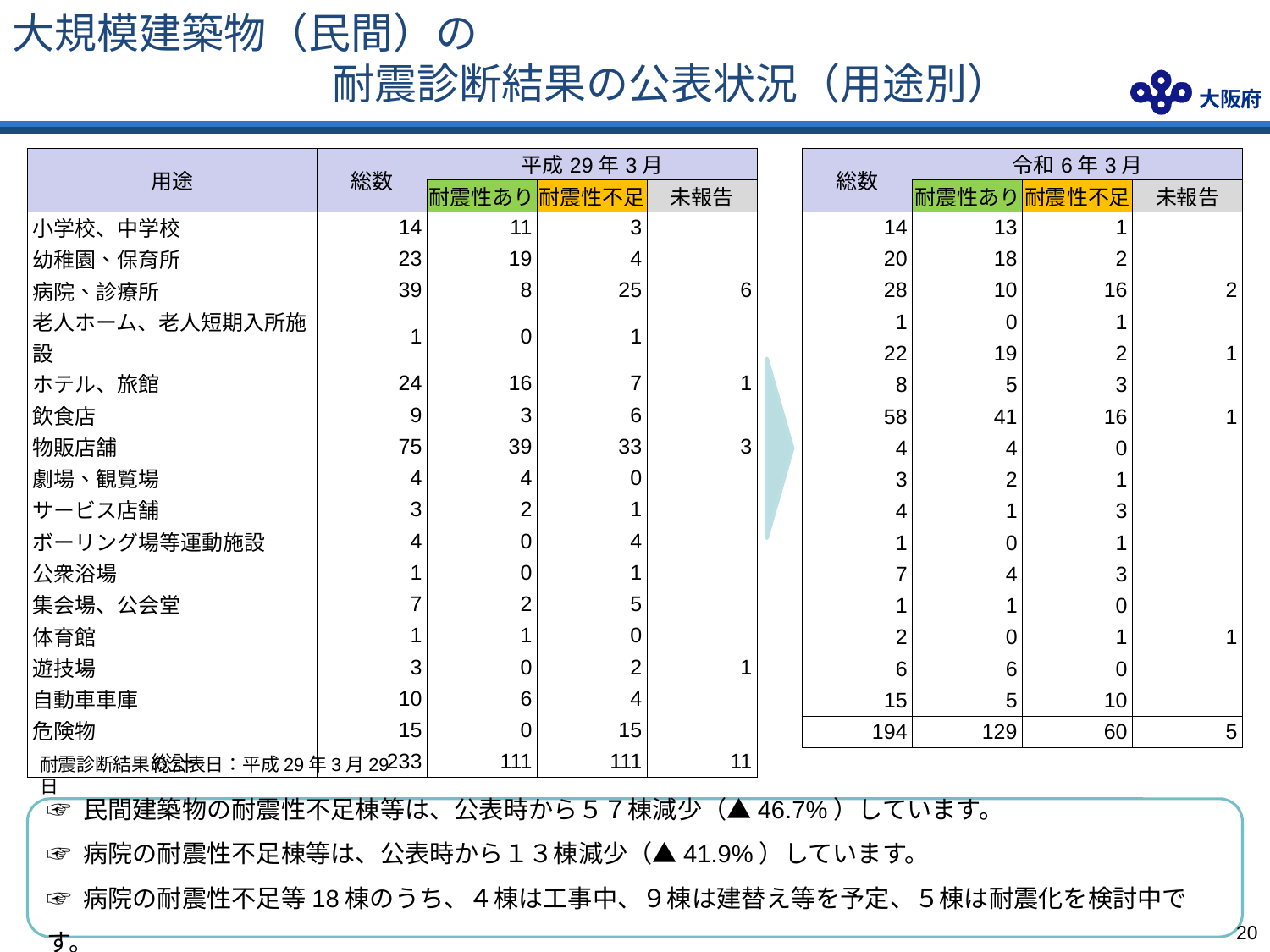

大規模建築物（民間）の
耐震診断結果の公表状況（用途別）
| 用途 | 総数 | 平成29年3月 |  |  |
| --- | --- | --- | --- | --- |
|  |  | 耐震性あり | 耐震性不足 | 未報告 |
| 小学校、中学校 | 14 | 11 | 3 |  |
| 幼稚園、保育所 | 23 | 19 | 4 |  |
| 病院、診療所 | 39 | 8 | 25 | 6 |
| 老人ホーム、老人短期入所施設 | 1 | 0 | 1 |  |
| ホテル、旅館 | 24 | 16 | 7 | 1 |
| 飲食店 | 9 | 3 | 6 |  |
| 物販店舗 | 75 | 39 | 33 | 3 |
| 劇場、観覧場 | 4 | 4 | 0 |  |
| サービス店舗 | 3 | 2 | 1 |  |
| ボーリング場等運動施設 | 4 | 0 | 4 |  |
| 公衆浴場 | 1 | 0 | 1 |  |
| 集会場、公会堂 | 7 | 2 | 5 |  |
| 体育館 | 1 | 1 | 0 |  |
| 遊技場 | 3 | 0 | 2 | 1 |
| 自動車車庫 | 10 | 6 | 4 |  |
| 危険物 | 15 | 0 | 15 |  |
| 総計 | 233 | 111 | 111 | 11 |
| 総数 | 令和6年3月 |  |  |
| --- | --- | --- | --- |
|  | 耐震性あり | 耐震性不足 | 未報告 |
| 14 | 13 | 1 |  |
| 20 | 18 | 2 |  |
| 28 | 10 | 16 | 2 |
| 1 | 0 | 1 |  |
| 22 | 19 | 2 | 1 |
| 8 | 5 | 3 |  |
| 58 | 41 | 16 | 1 |
| 4 | 4 | 0 |  |
| 3 | 2 | 1 |  |
| 4 | 1 | 3 |  |
| 1 | 0 | 1 |  |
| 7 | 4 | 3 |  |
| 1 | 1 | 0 |  |
| 2 | 0 | 1 | 1 |
| 6 | 6 | 0 |  |
| 15 | 5 | 10 |  |
| 194 | 129 | 60 | 5 |

耐震診断結果の公表日：平成29年3月29日
☞ 民間建築物の耐震性不足棟等は、公表時から５７棟減少（▲46.7%）しています。
☞ 病院の耐震性不足棟等は、公表時から１３棟減少（▲41.9%）しています。
☞ 病院の耐震性不足等18棟のうち、４棟は工事中、９棟は建替え等を予定、５棟は耐震化を検討中です。
20